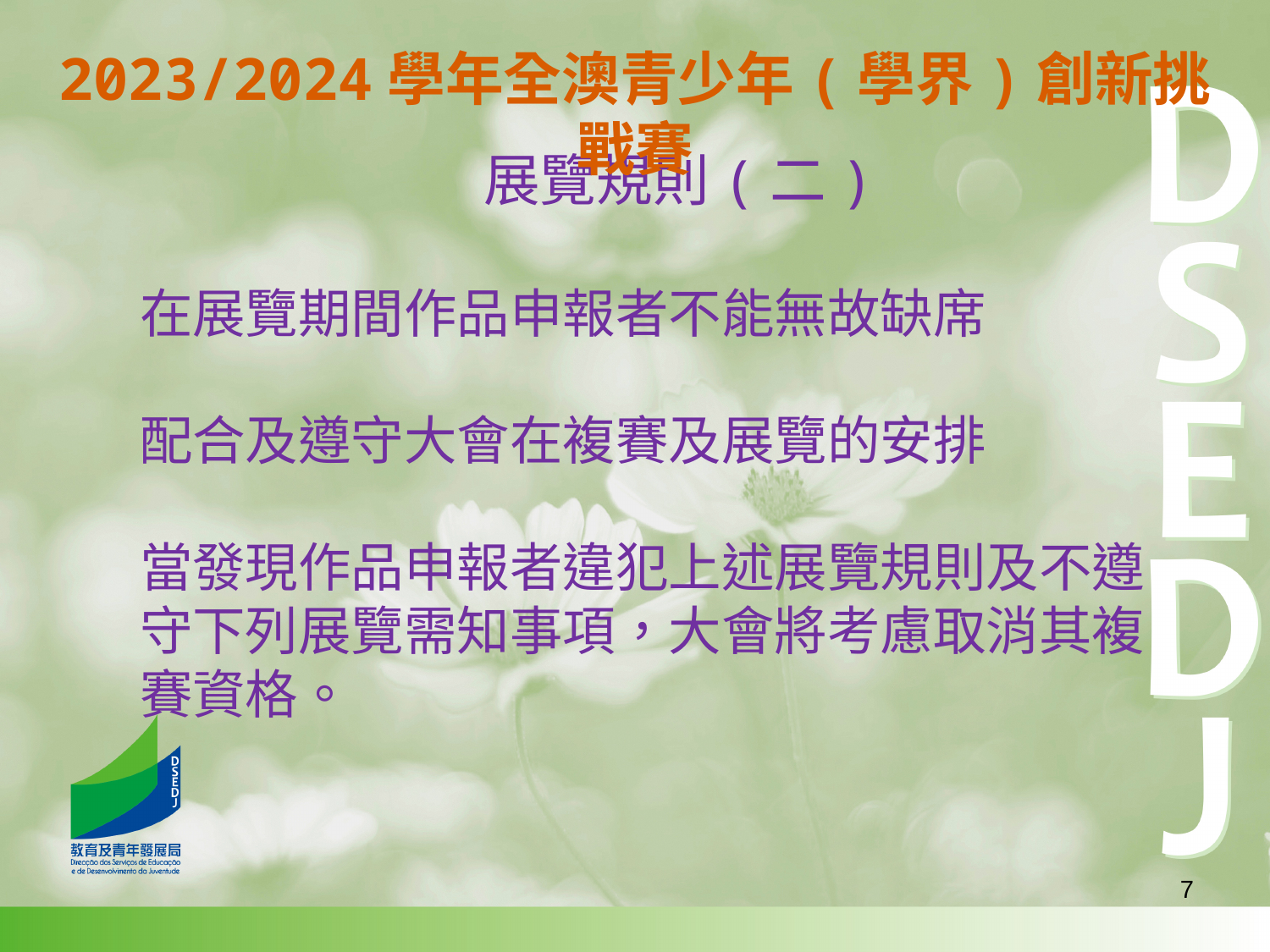

2023/2024學年全澳青少年(學界)創新挑戰賽
# 展覽規則(二) 在展覽期間作品申報者不能無故缺席 配合及遵守大會在複賽及展覽的安排 當發現作品申報者違犯上述展覽規則及不遵守下列展覽需知事項，大會將考慮取消其複賽資格。

7